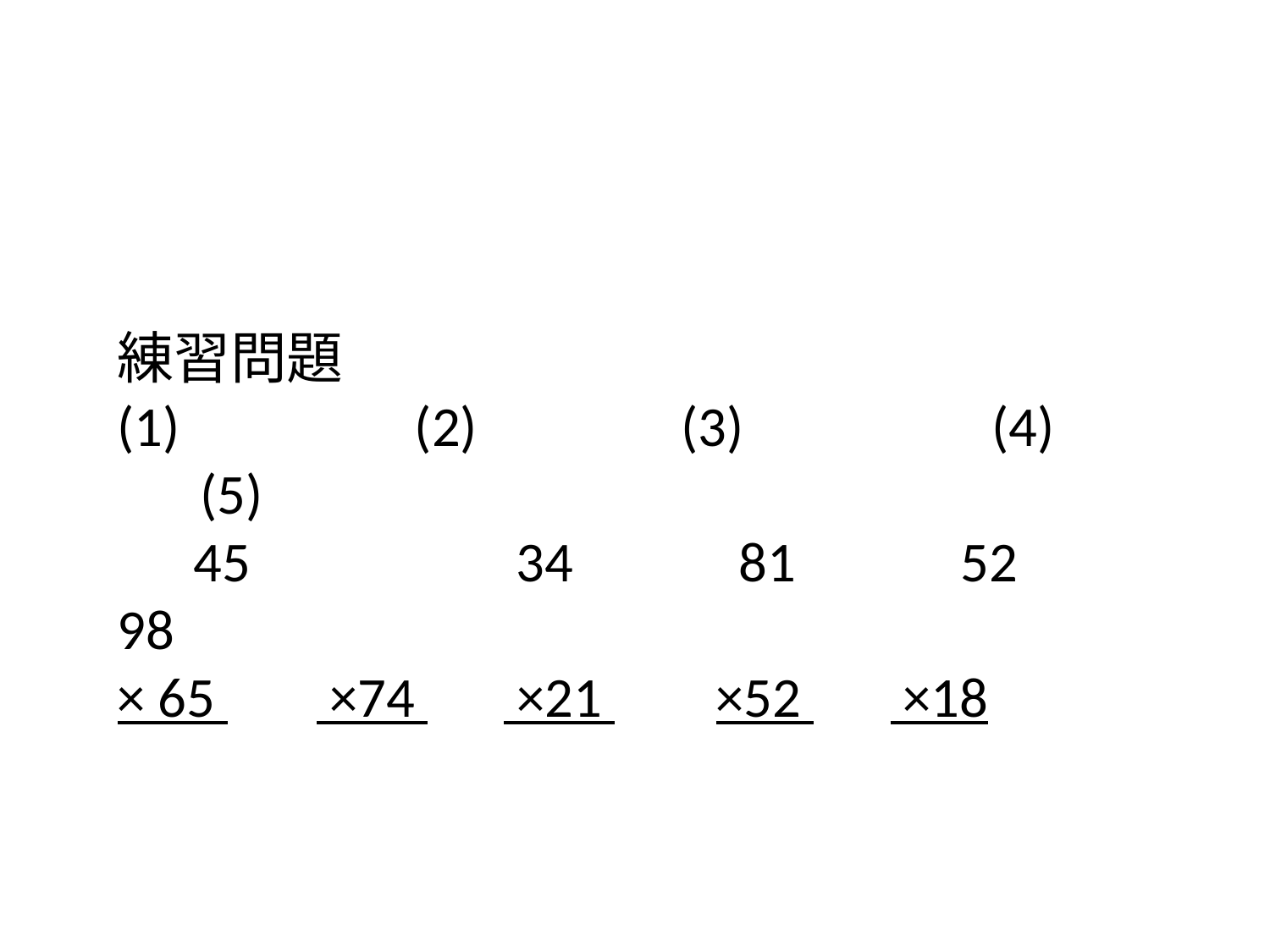

練習問題
(1) 　　 　 (2)　    　 (3) 　　　   (4)　　  　 (5)
      45　　　　 34             81             52            98
× 65         ×74        ×21         ×52        ×18